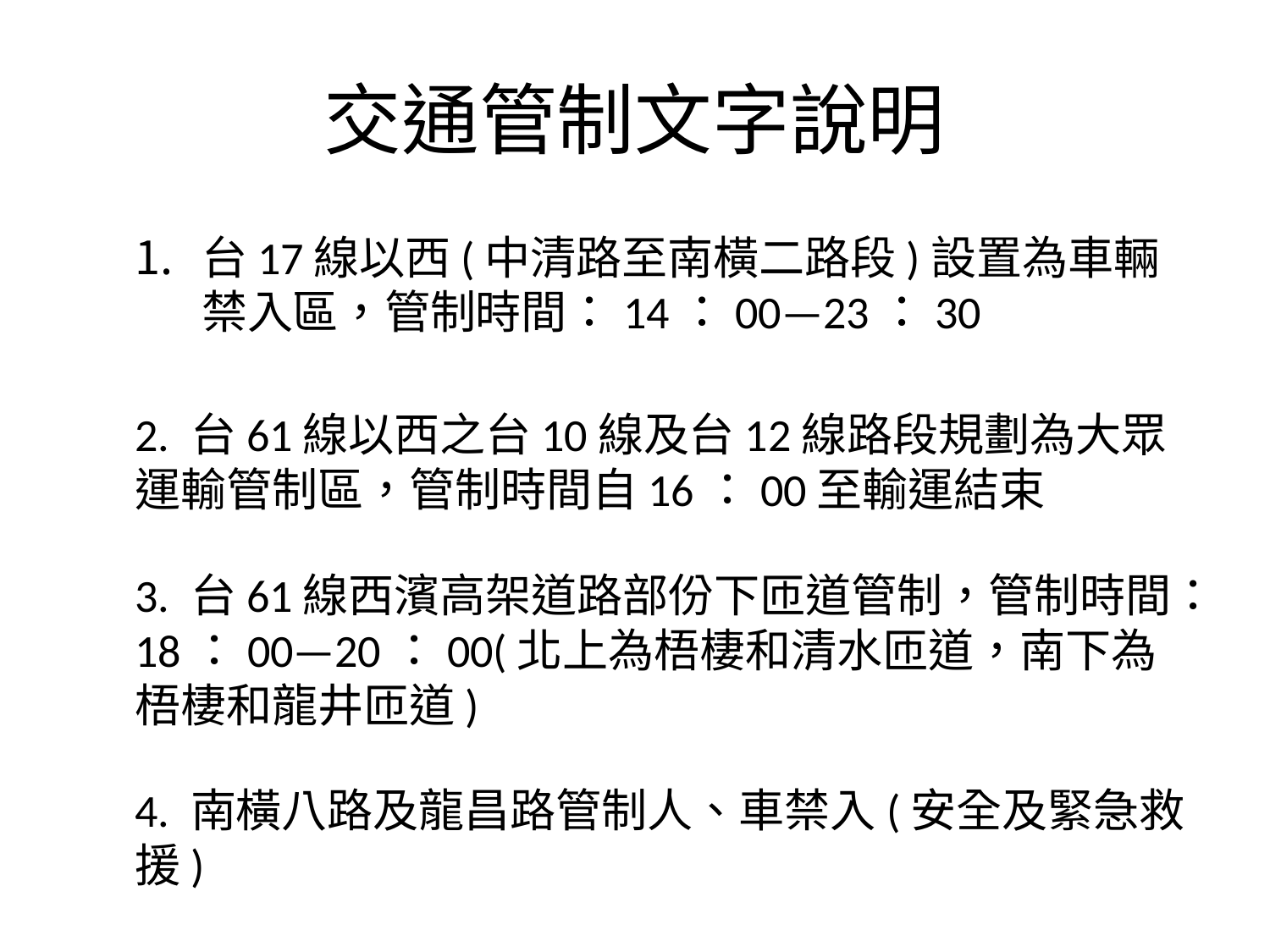

# 交通管制文字說明
台17線以西(中清路至南橫二路段)設置為車輛禁入區，管制時間：14：00—23：30

2. 台61線以西之台10線及台12線路段規劃為大眾運輸管制區，管制時間自16：00至輸運結束

3. 台61線西濱高架道路部份下匝道管制，管制時間：18：00—20：00(北上為梧棲和清水匝道，南下為梧棲和龍井匝道)

4. 南橫八路及龍昌路管制人、車禁入(安全及緊急救援)